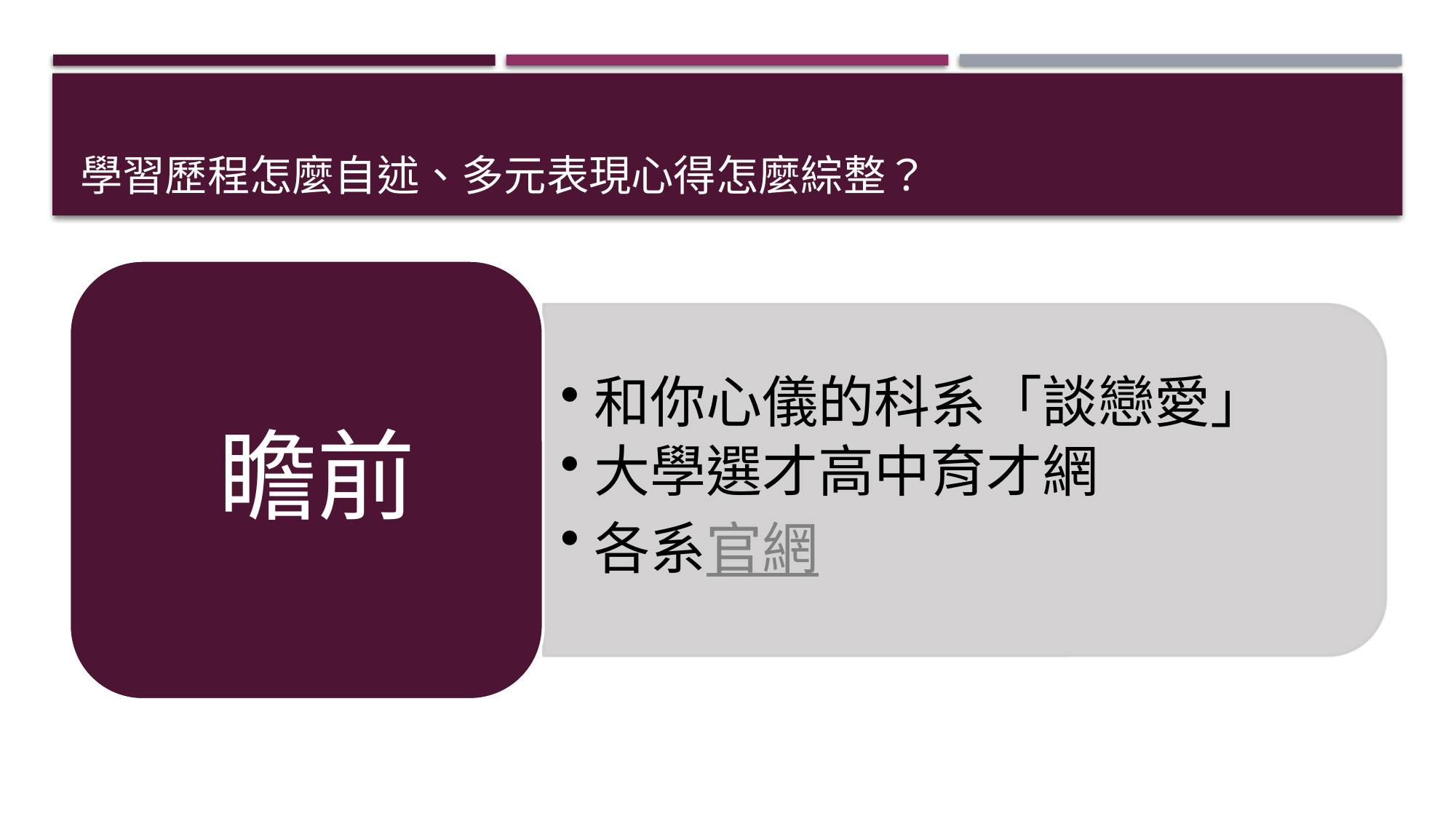

# 學習歷程怎麼自述、多元表現心得怎麼綜整？
和你心儀的科系「談戀愛」
大學選才高中育才網
各系官網
瞻前